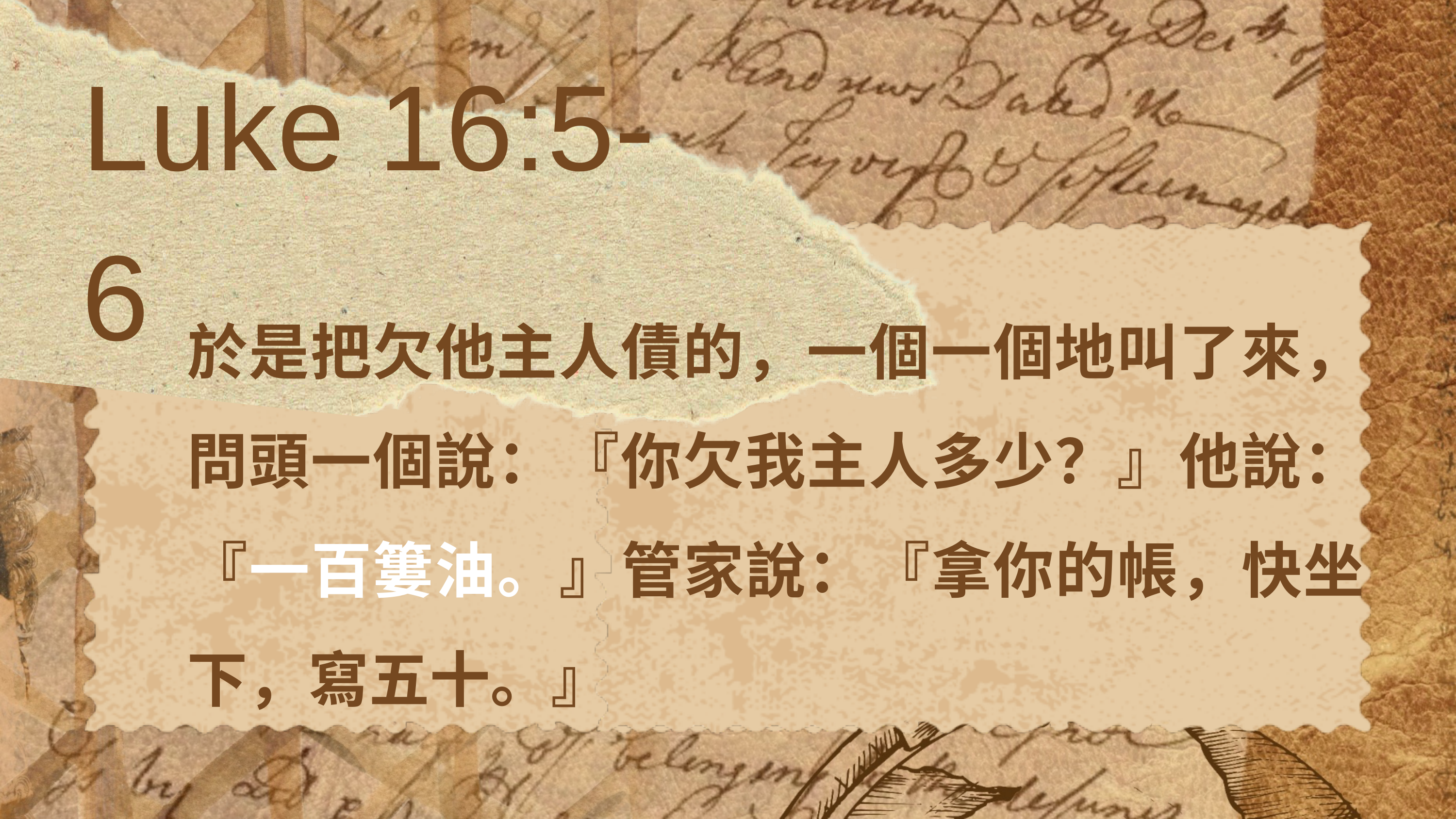

Luke 16:5-6

於是把欠他主人債的，一個一個地叫了來，問頭一個說：『你欠我主人多少？』他說：『一百簍油。』管家說：『拿你的帳，快坐下，寫五十。』